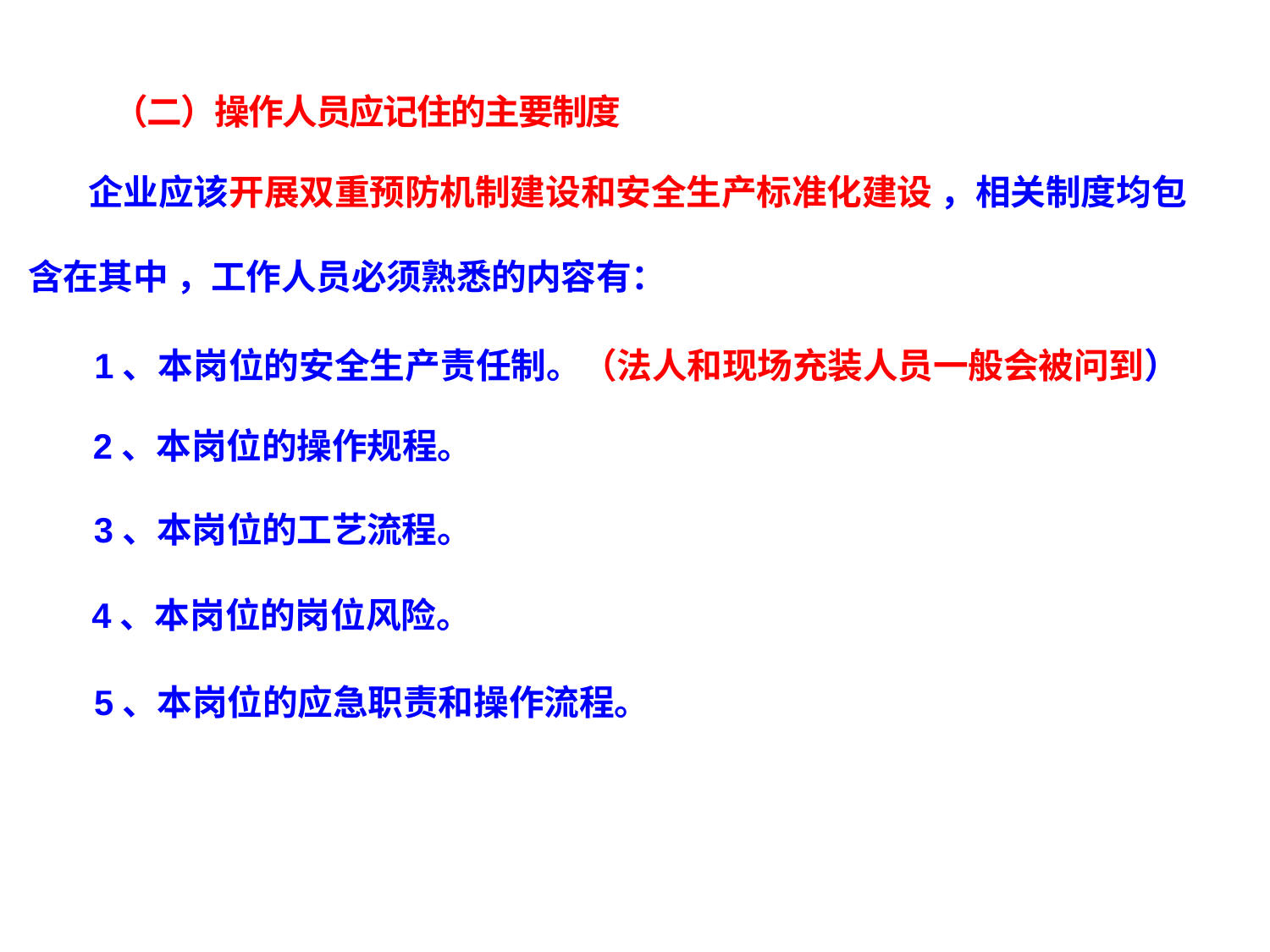

（二）操作人员应记住的主要制度

企业应该开展双重预防机制建设和安全生产标准化建设 ，相关制度均包
含在其中 ，工作人员必须熟悉的内容有：

1、本岗位的安全生产责任制。（法人和现场充装人员一般会被问到）

2、本岗位的操作规程。
3、本岗位的工艺流程。
4、本岗位的岗位风险。

5、本岗位的应急职责和操作流程。